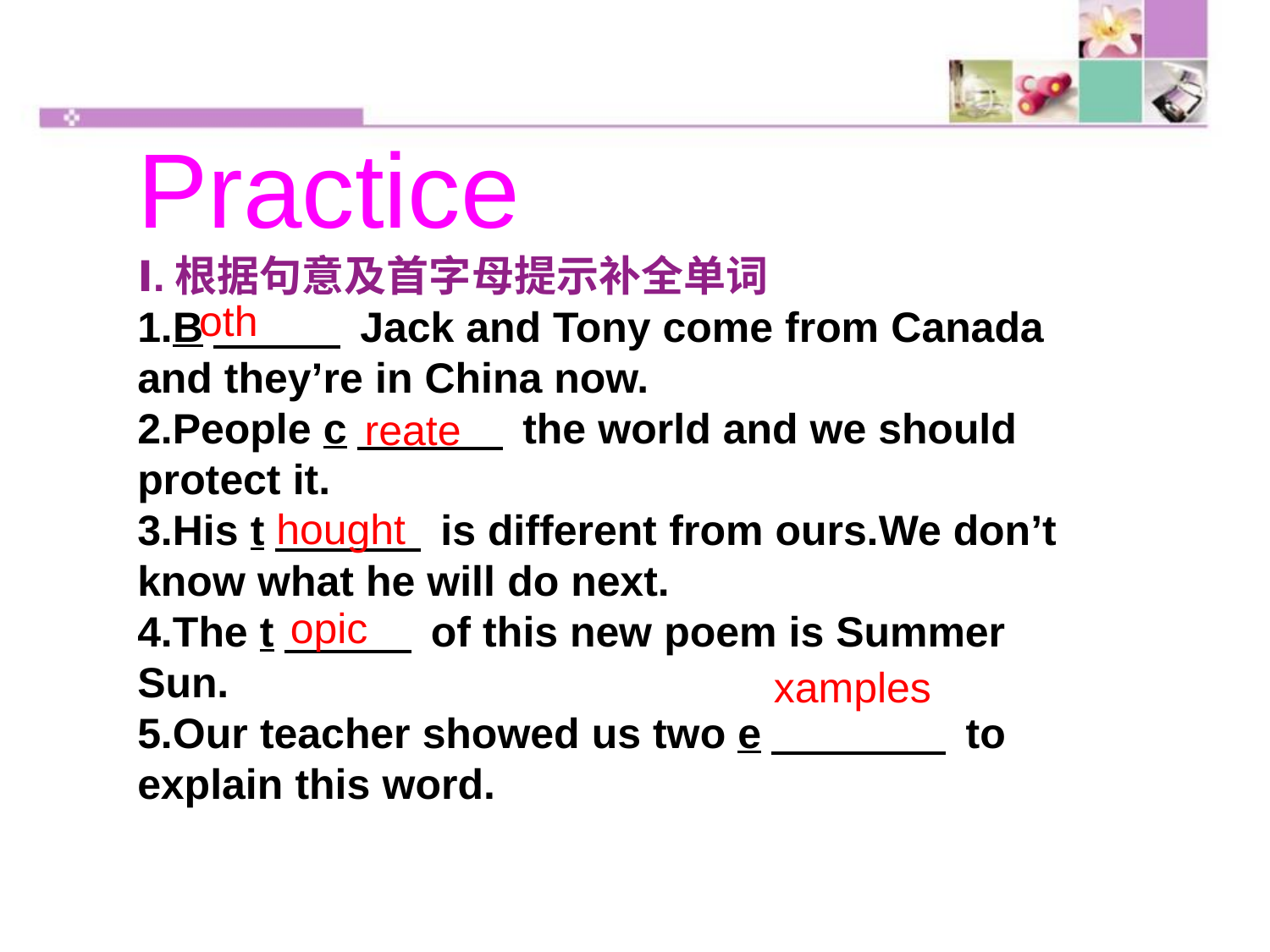

Practice
Ⅰ.根据句意及首字母提示补全单词
1.B　　　 Jack and Tony come from Canada and they’re in China now.
2.People c　　　   the world and we should protect it.
3.His t　　　   is different from ours.We don’t know what he will do next.
4.The t　　　 of this new poem is Summer Sun.
5.Our teacher showed us two e　　　      to explain this word.
oth
reate
hought
opic
xamples